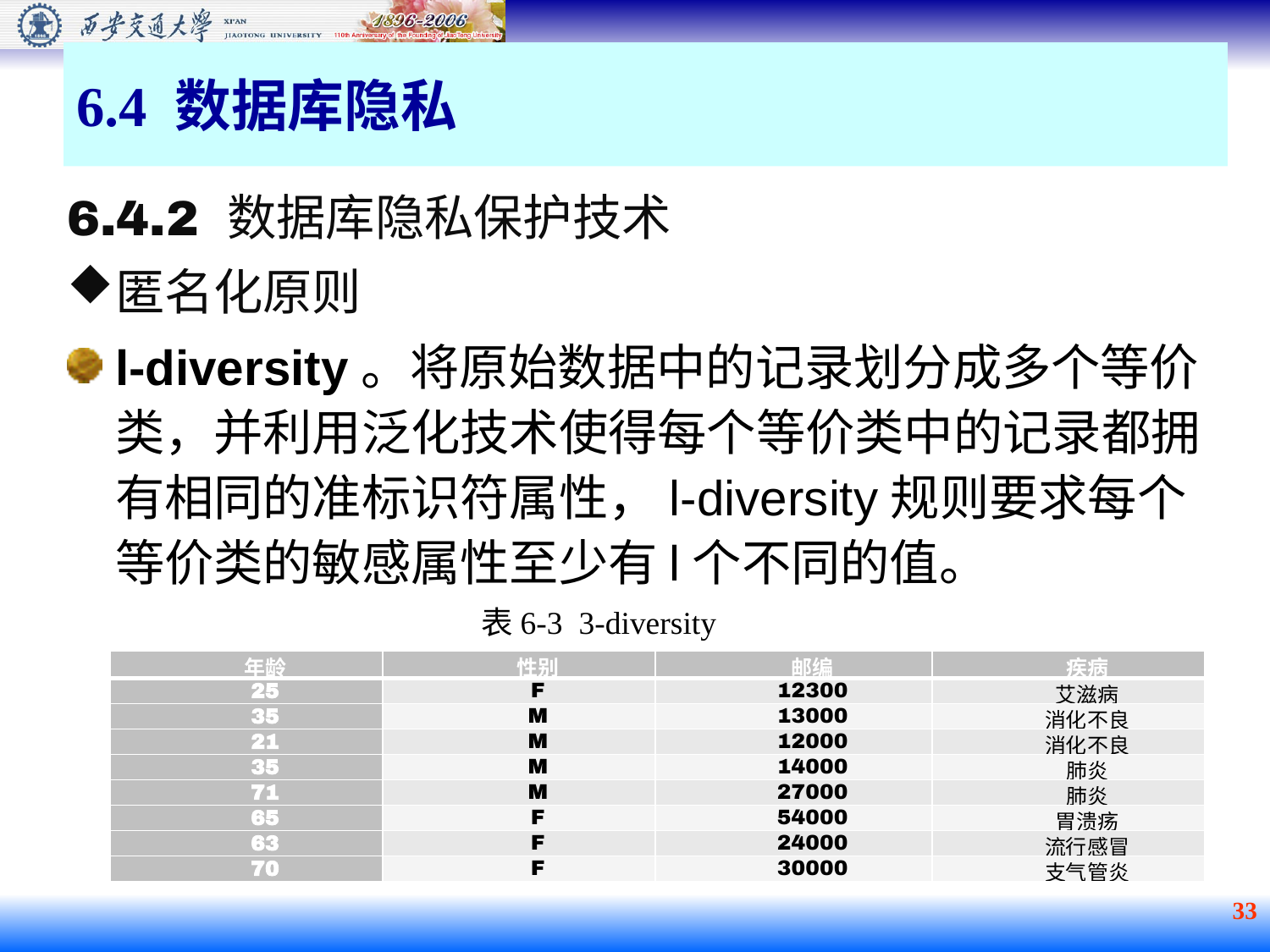

6.4 数据库隐私

6.4.2 数据库隐私保护技术
匿名化原则
l-diversity。将原始数据中的记录划分成多个等价类，并利用泛化技术使得每个等价类中的记录都拥有相同的准标识符属性，l-diversity规则要求每个等价类的敏感属性至少有l个不同的值。
表6-3  3-diversity
| 年龄 | 性别 | 邮编 | 疾病 |
| --- | --- | --- | --- |
| 25 | F | 12300 | 艾滋病 |
| 35 | M | 13000 | 消化不良 |
| 21 | M | 12000 | 消化不良 |
| 35 | M | 14000 | 肺炎 |
| 71 | M | 27000 | 肺炎 |
| 65 | F | 54000 | 胃溃疡 |
| 63 | F | 24000 | 流行感冒 |
| 70 | F | 30000 | 支气管炎 |
 33